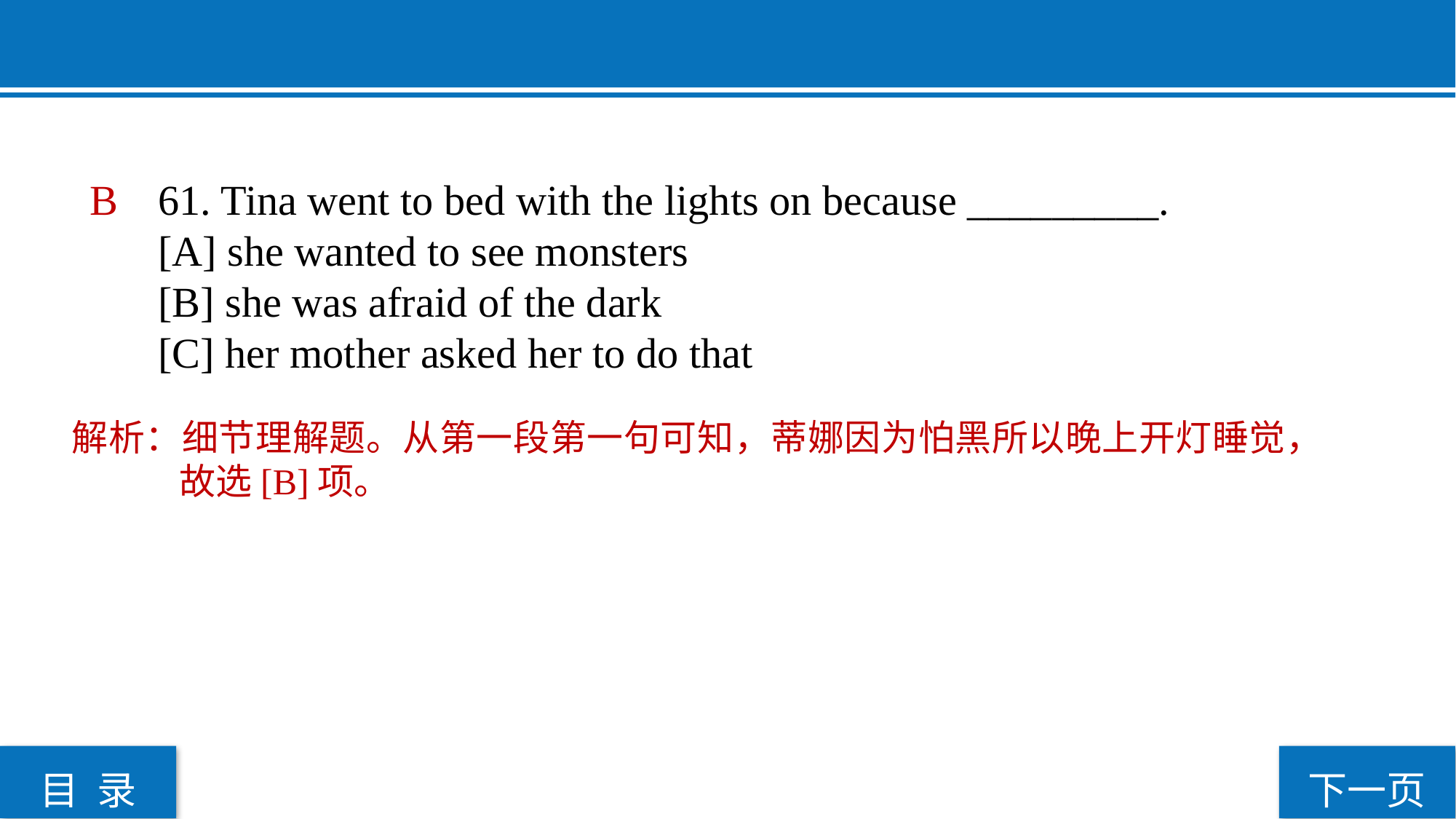

B
61. Tina went to bed with the lights on because _________.
[A] she wanted to see monsters
[B] she was afraid of the dark
[C] her mother asked her to do that
解析：细节理解题。从第一段第一句可知，蒂娜因为怕黑所以晚上开灯睡觉，故选[B]项。